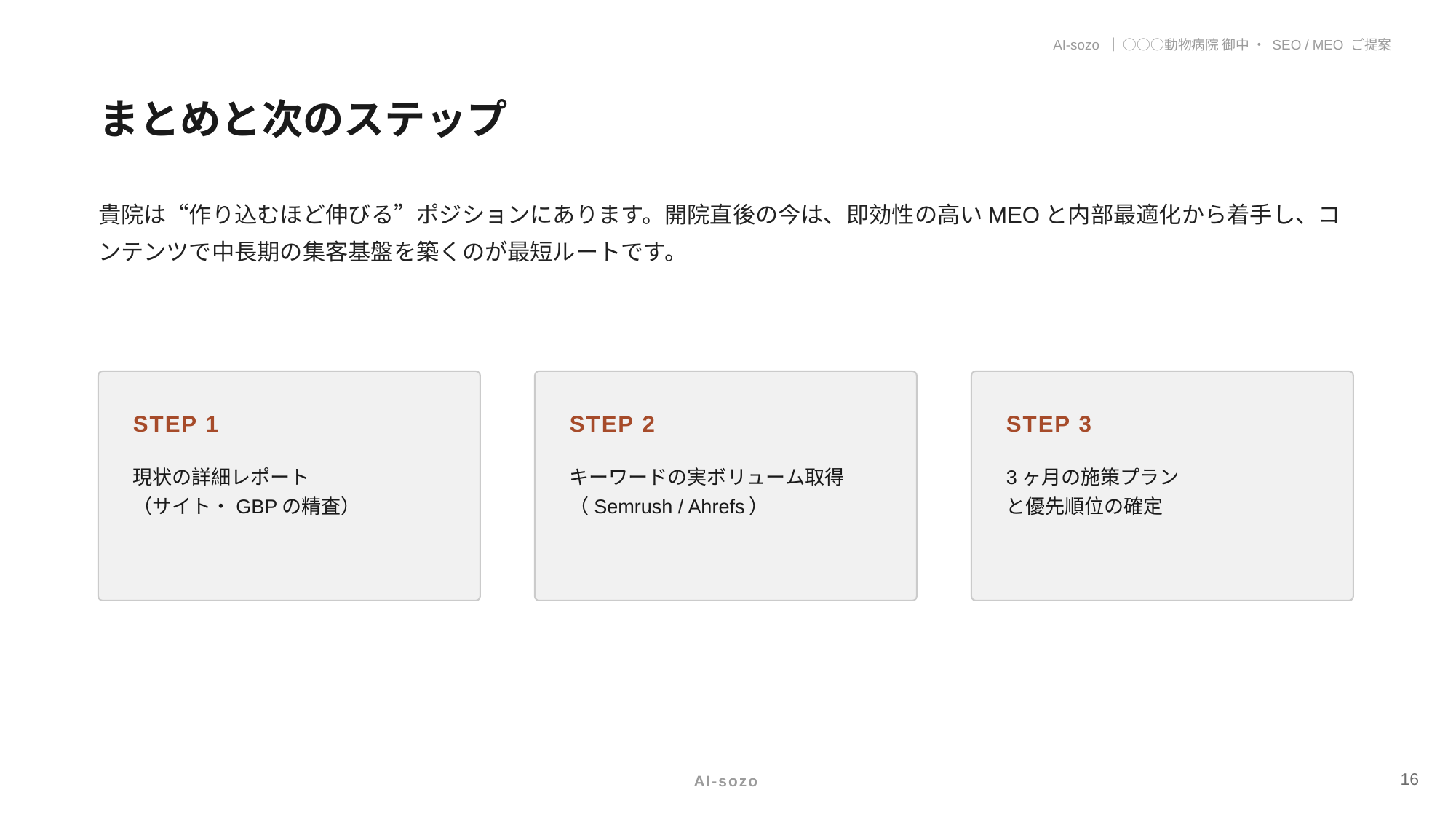

AI-sozo ｜ ○○○動物病院 御中 ・ SEO / MEO ご提案
まとめと次のステップ
貴院は“作り込むほど伸びる”ポジションにあります。開院直後の今は、即効性の高いMEOと内部最適化から着手し、コンテンツで中長期の集客基盤を築くのが最短ルートです。

STEP 1
STEP 2
STEP 3
現状の詳細レポート
（サイト・GBPの精査）
キーワードの実ボリューム取得
（Semrush / Ahrefs）
3ヶ月の施策プラン
と優先順位の確定
16
AI-sozo